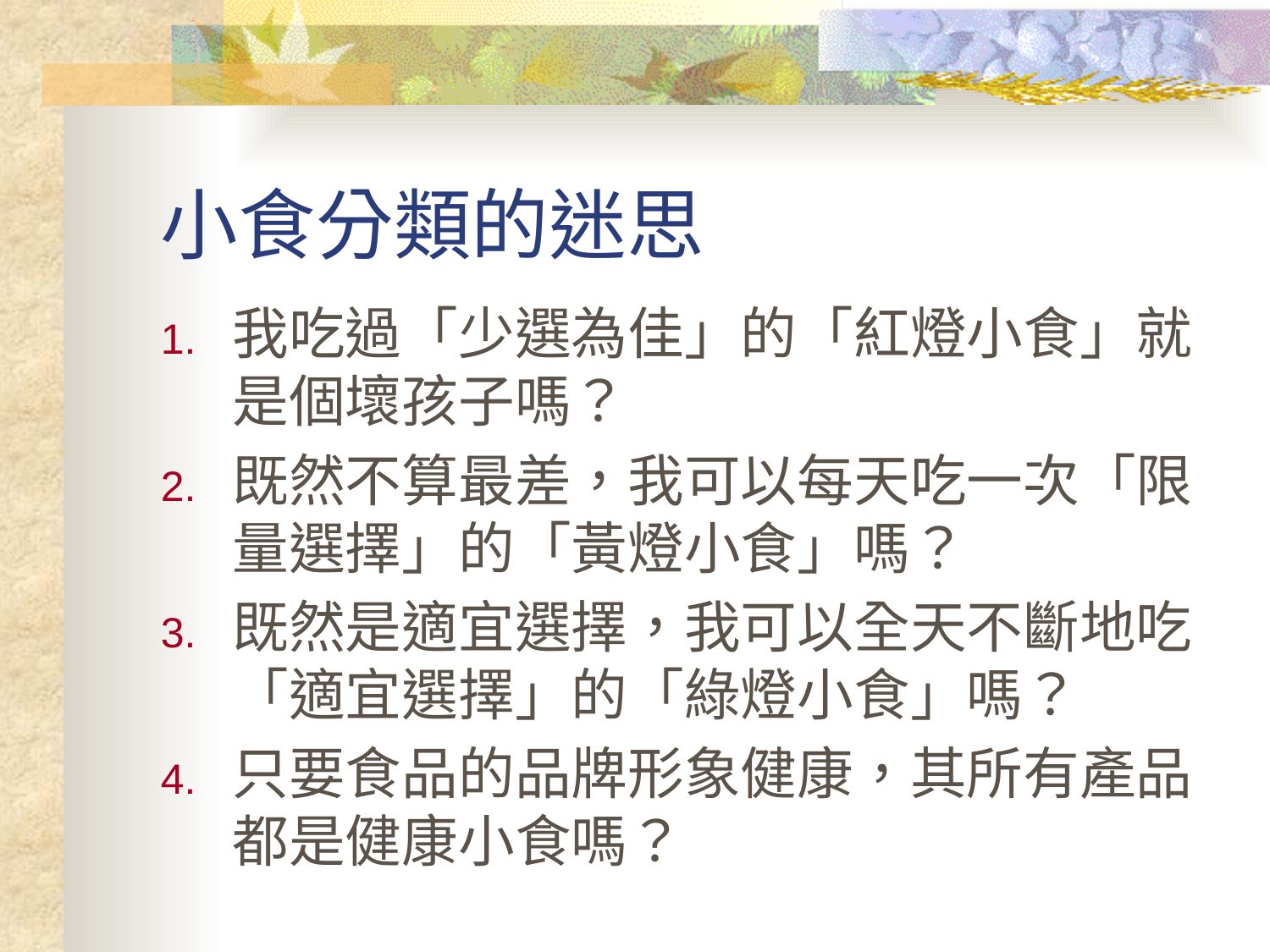

# 小食分類的迷思
我吃過「少選為佳」的「紅燈小食」就是個壞孩子嗎？
既然不算最差，我可以每天吃一次「限量選擇」的「黃燈小食」嗎？
既然是適宜選擇，我可以全天不斷地吃「適宜選擇」的「綠燈小食」嗎？
只要食品的品牌形象健康，其所有產品都是健康小食嗎？